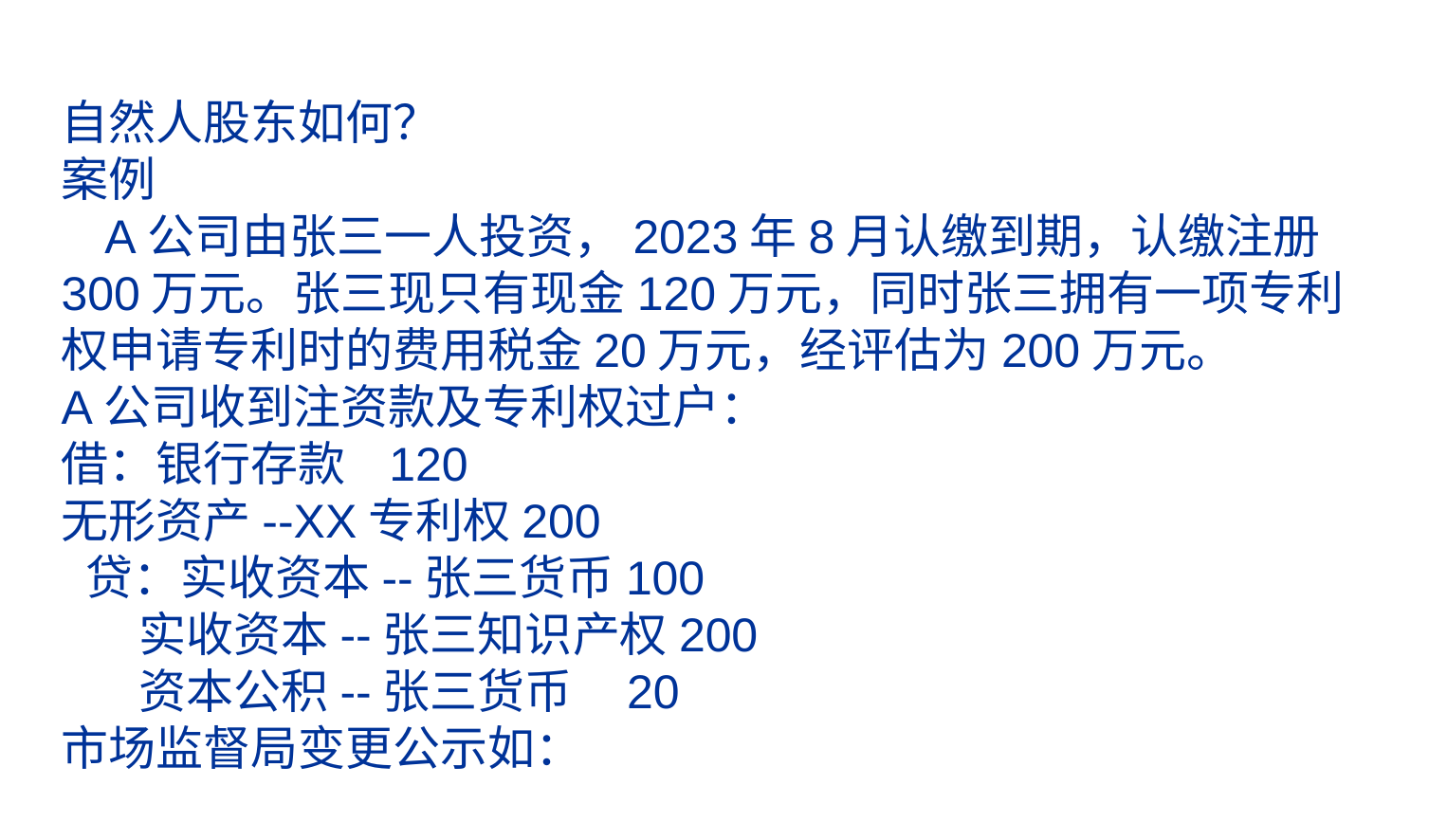

# 自然人股东如何？ 案例 A公司由张三一人投资，2023年8月认缴到期，认缴注册300万元。张三现只有现金120万元，同时张三拥有一项专利权申请专利时的费用税金20万元，经评估为200万元。 A公司收到注资款及专利权过户： 借：银行存款   120 无形资产--XX专利权200 贷：实收资本--张三货币100 实收资本--张三知识产权200 资本公积--张三货币    20 市场监督局变更公示如：